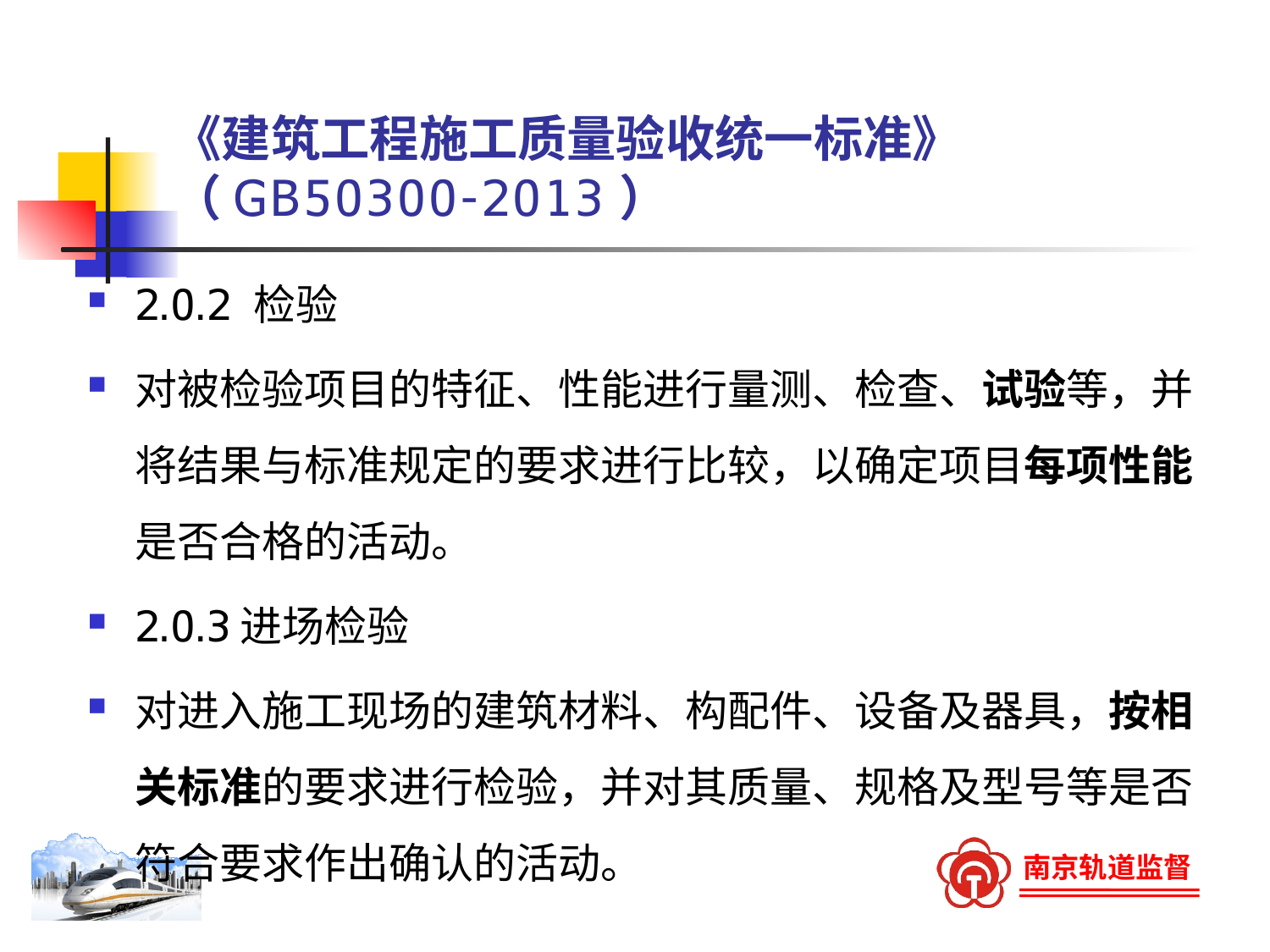

# 《建筑工程施工质量验收统一标准》（GB50300-2013）
2.0.2 检验
对被检验项目的特征、性能进行量测、检查、试验等，并将结果与标准规定的要求进行比较，以确定项目每项性能是否合格的活动。
2.0.3进场检验
对进入施工现场的建筑材料、构配件、设备及器具，按相关标准的要求进行检验，并对其质量、规格及型号等是否符合要求作出确认的活动。